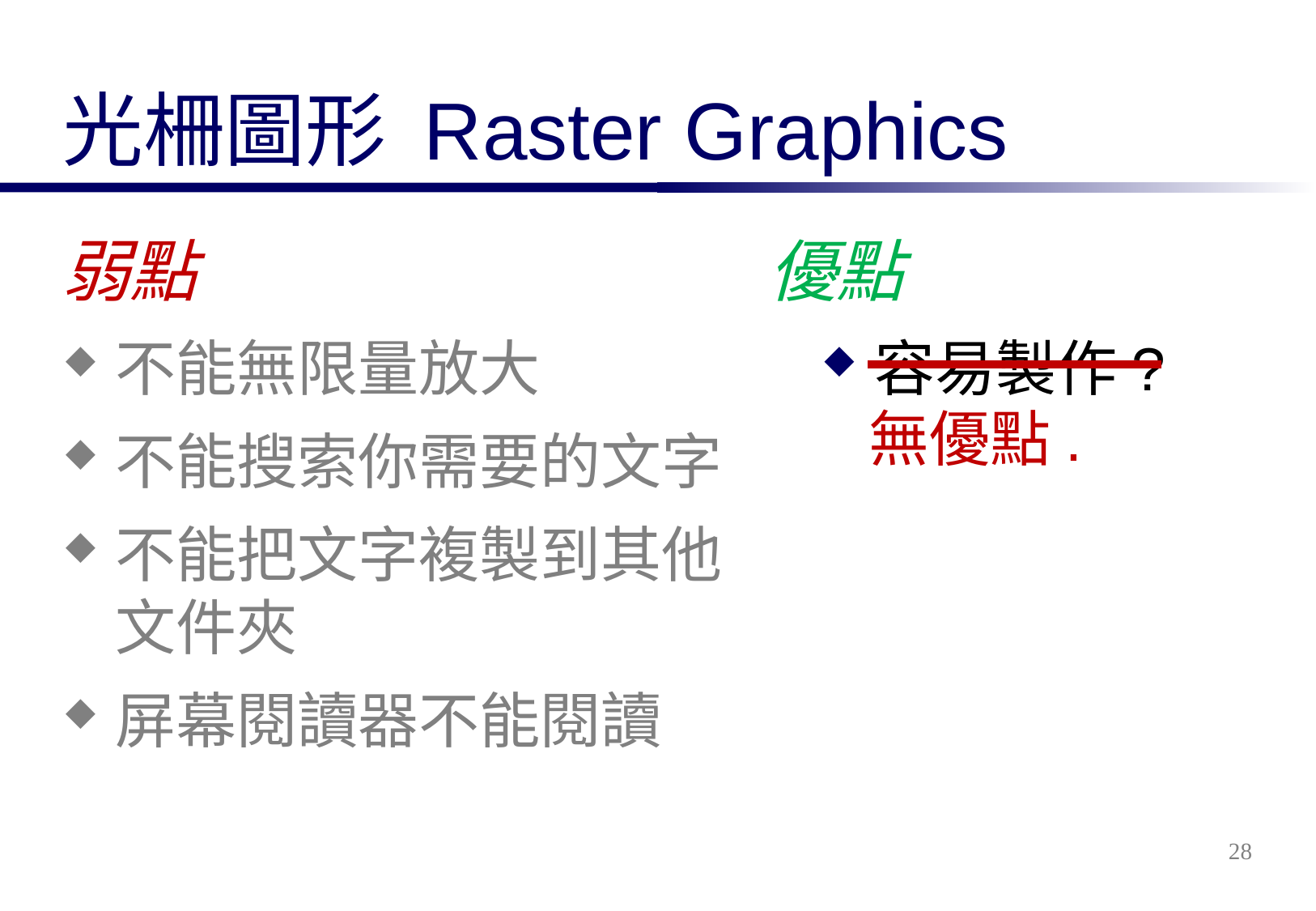

# 光柵圖形 Raster Graphics
弱點
不能無限量放大
優點
容易製作?
無優點.
不能搜索你需要的文字
不能把文字複製到其他文件夾
屏幕閱讀器不能閱讀
28